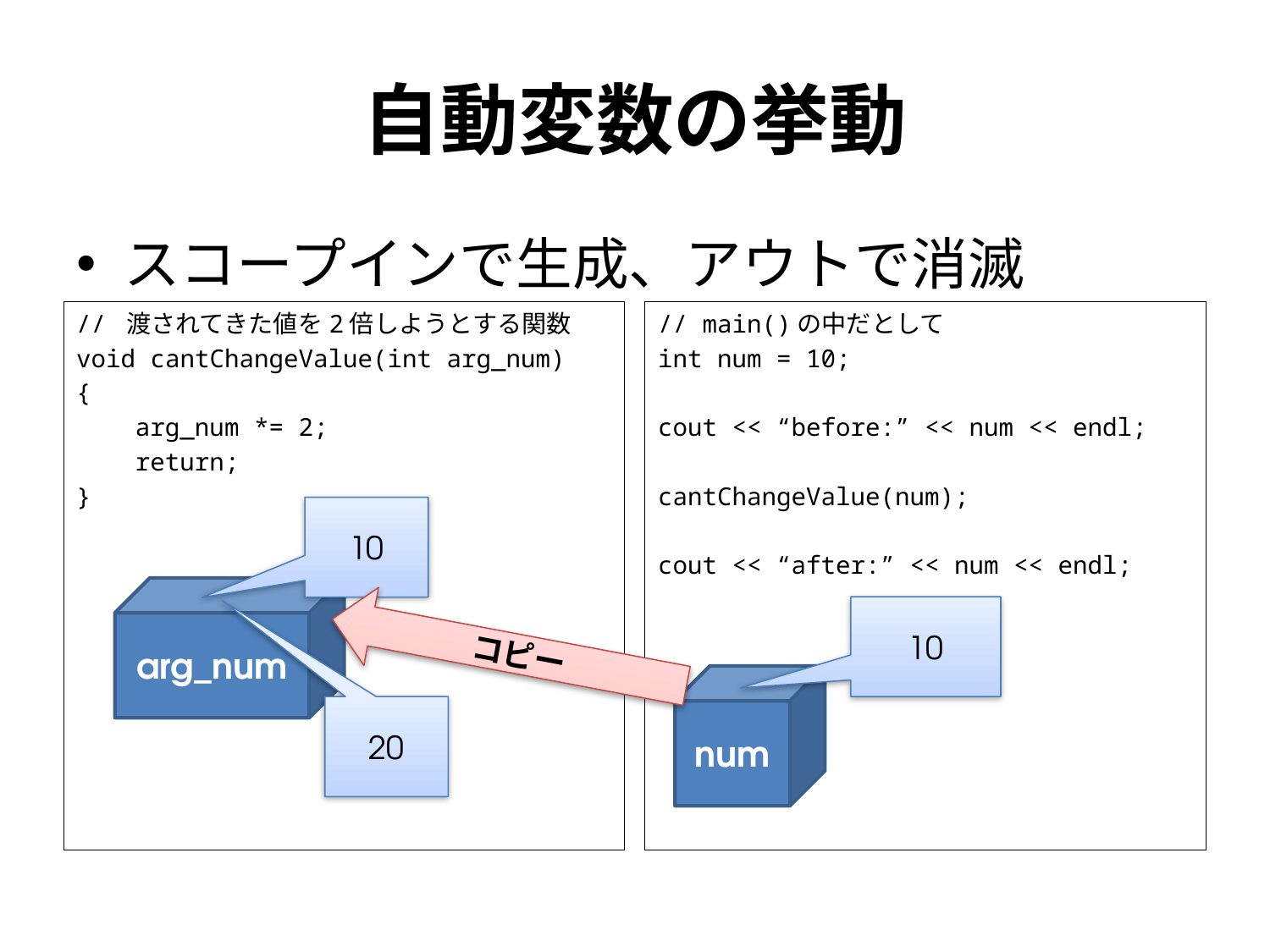

# 自動変数の挙動
スコープインで生成、アウトで消滅
// 渡されてきた値を2倍しようとする関数
void cantChangeValue(int arg_num)
{
    arg_num *= 2;
    return;
}

// main()の中だとして
int num = 10;

cout << “before:” << num << endl;

cantChangeValue(num);

cout << “after:” << num << endl;

10
arg_num
10
コピー
num
20